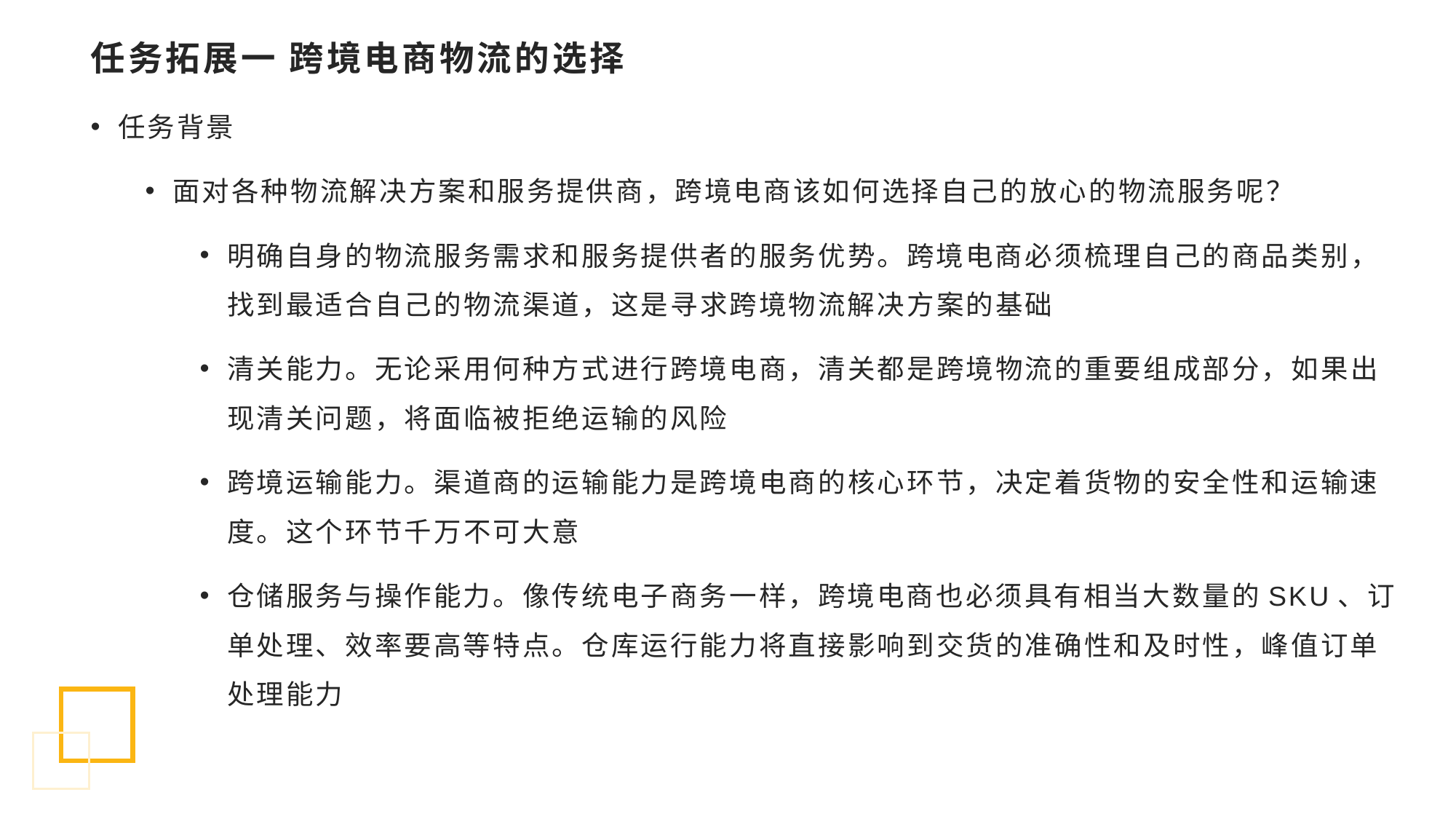

# 任务拓展一 跨境电商物流的选择
任务背景
面对各种物流解决方案和服务提供商，跨境电商该如何选择自己的放心的物流服务呢？
明确自身的物流服务需求和服务提供者的服务优势。跨境电商必须梳理自己的商品类别，找到最适合自己的物流渠道，这是寻求跨境物流解决方案的基础
清关能力。无论采用何种方式进行跨境电商，清关都是跨境物流的重要组成部分，如果出现清关问题，将面临被拒绝运输的风险
跨境运输能力。渠道商的运输能力是跨境电商的核心环节，决定着货物的安全性和运输速度。这个环节千万不可大意
仓储服务与操作能力。像传统电子商务一样，跨境电商也必须具有相当大数量的SKU、订单处理、效率要高等特点。仓库运行能力将直接影响到交货的准确性和及时性，峰值订单处理能力